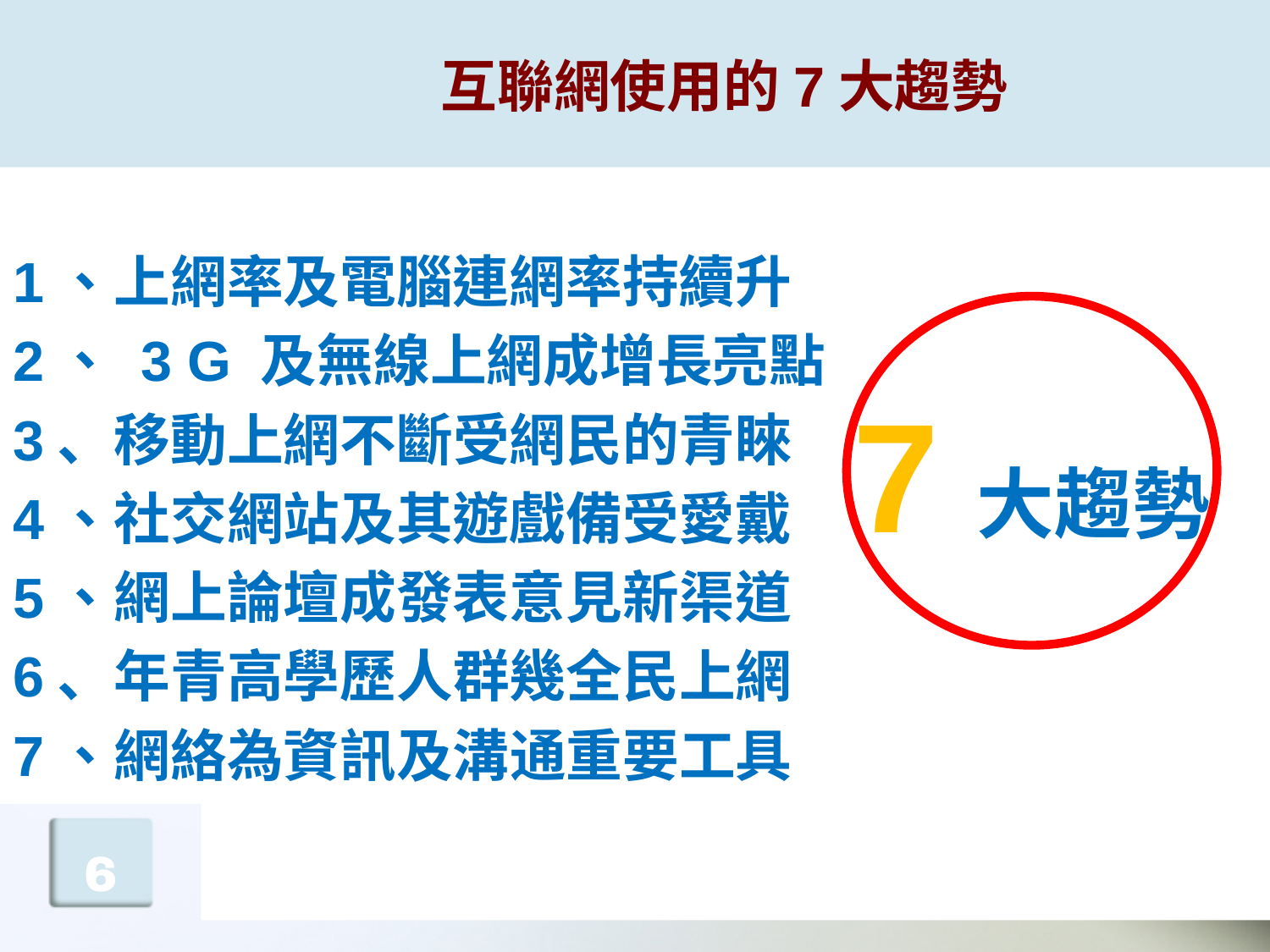

# 互聯網使用的7大趨勢

1、上網率及電腦連網率持續升
2、 3 G 及無線上網成增長亮點
3、移動上網不斷受網民的青睞
4、社交網站及其遊戲備受愛戴
5、網上論壇成發表意見新渠道
6、年青高學歷人群幾全民上網
7、網絡為資訊及溝通重要工具
7大趨勢
6